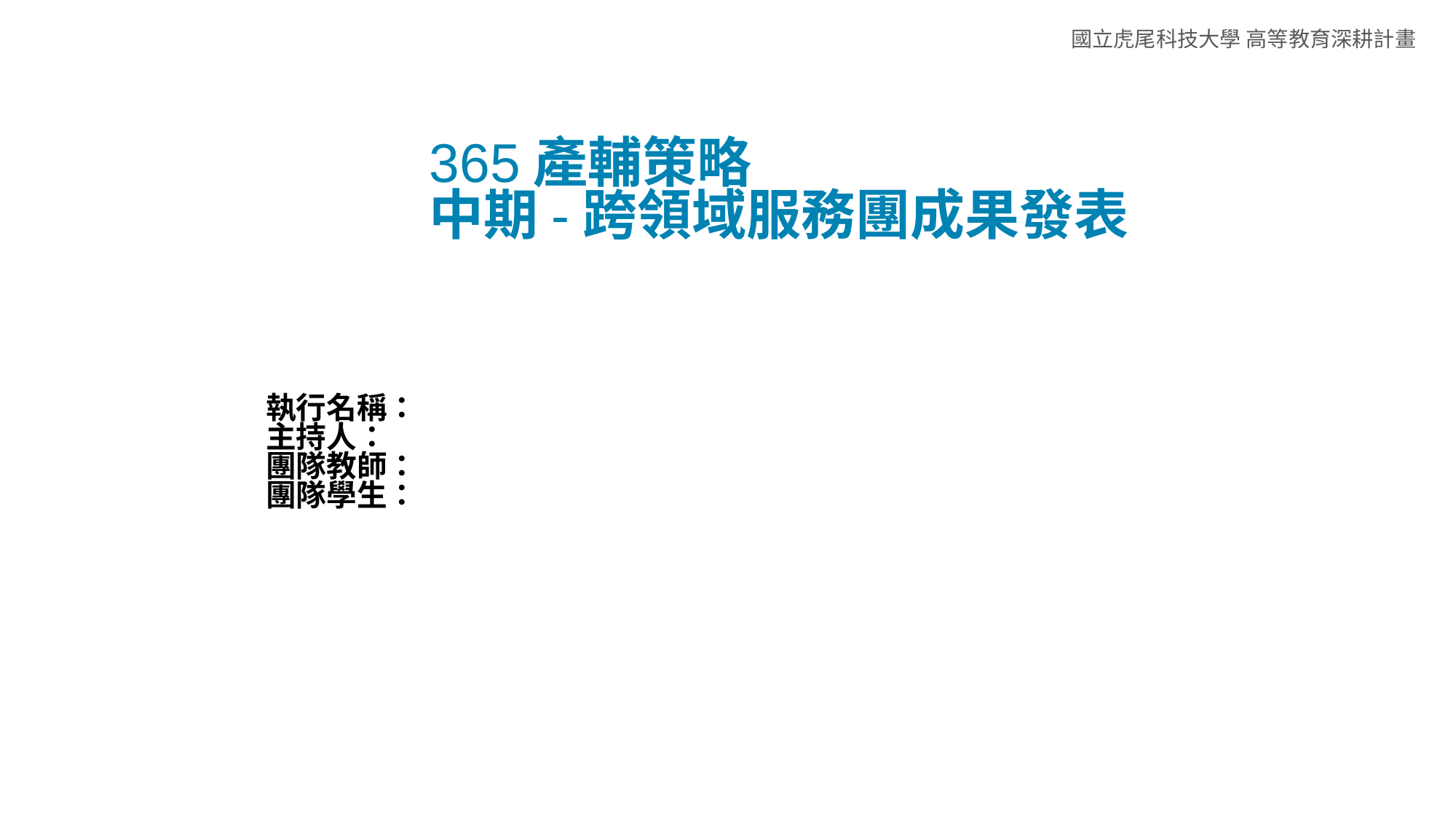

國立虎尾科技大學 高等教育深耕計畫
# 365產輔策略 中期-跨領域服務團成果發表
執行名稱：
主持人：
團隊教師：
團隊學生：